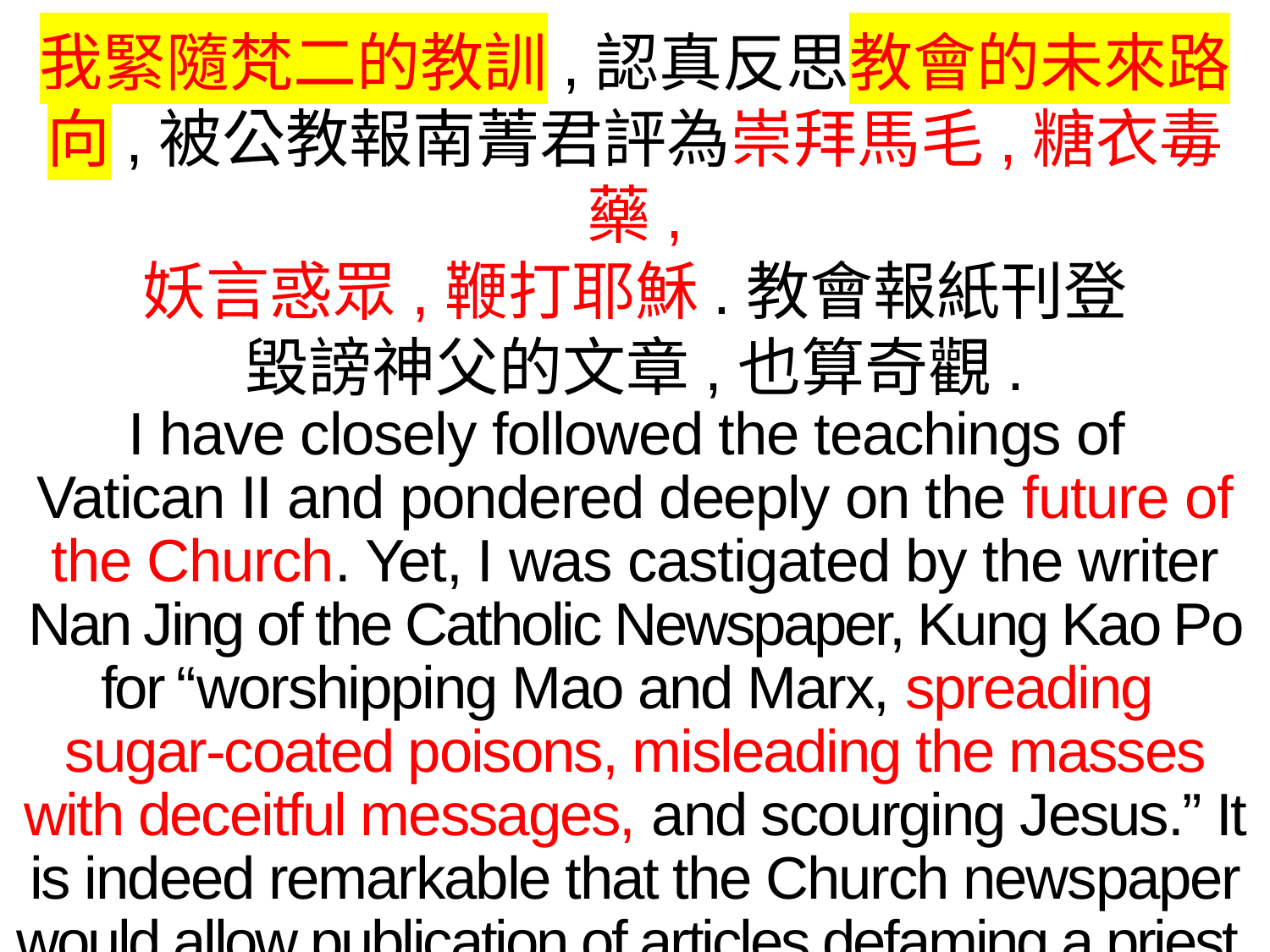

我緊隨梵二的教訓,認真反思教會的未來路向,被公教報南菁君評為崇拜馬毛,糖衣毒藥,
妖言惑眾,鞭打耶穌.教會報紙刊登
毀謗神父的文章,也算奇觀.
I have closely followed the teachings of
Vatican II and pondered deeply on the future of the Church. Yet, I was castigated by the writer Nan Jing of the Catholic Newspaper, Kung Kao Po for “worshipping Mao and Marx, spreading
sugar-coated poisons, misleading the masses with deceitful messages, and scourging Jesus.” It is indeed remarkable that the Church newspaper would allow publication of articles defaming a priest.